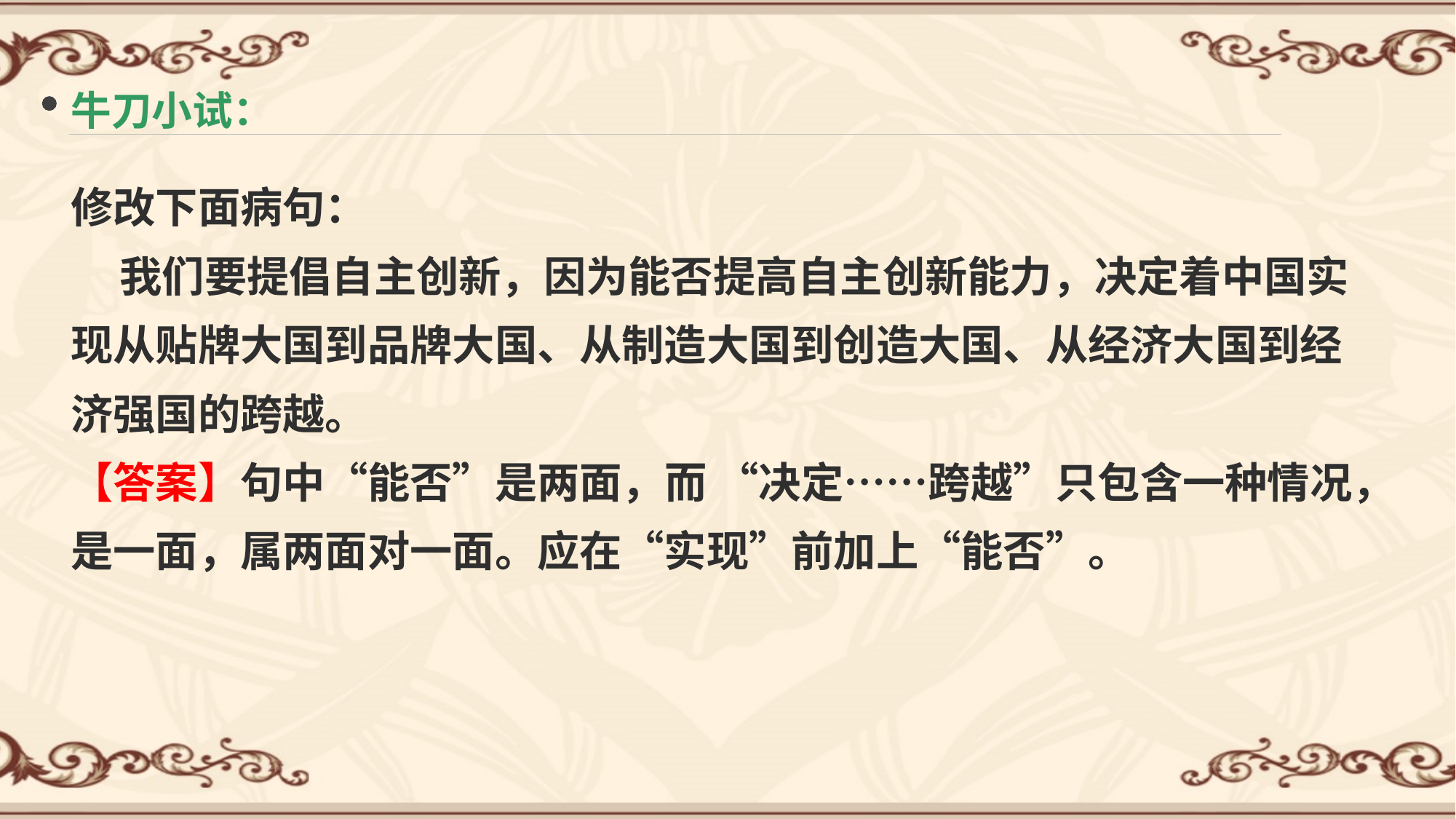

牛刀小试：

修改下面病句：
    我们要提倡自主创新，因为能否提高自主创新能力，决定着中国实现从贴牌大国到品牌大国、从制造大国到创造大国、从经济大国到经济强国的跨越。
【答案】句中“能否”是两面，而 “决定……跨越”只包含一种情况，是一面，属两面对一面。应在“实现”前加上“能否”。